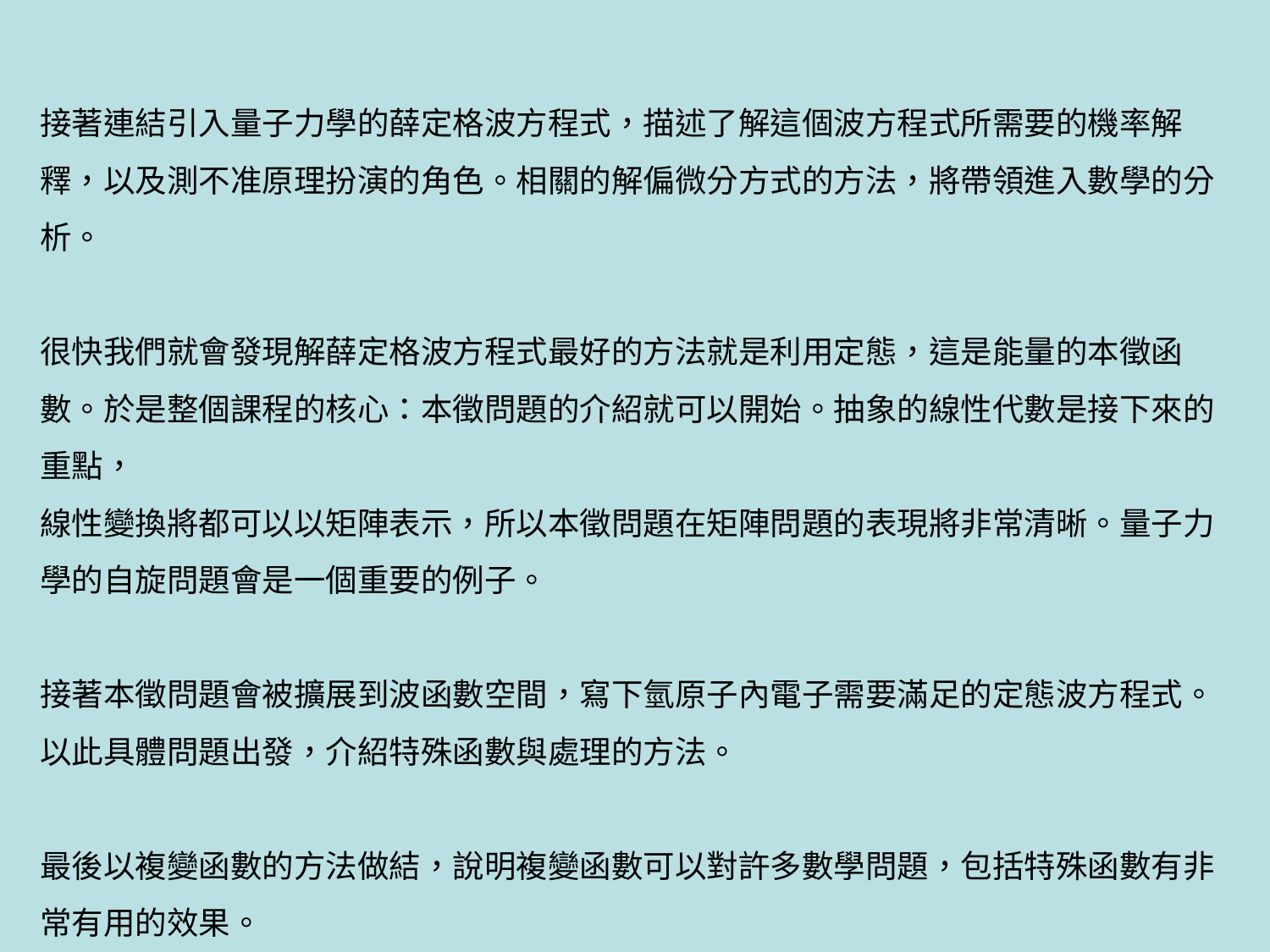

接著連結引入量子力學的薛定格波方程式，描述了解這個波方程式所需要的機率解釋，以及測不准原理扮演的角色。相關的解偏微分方式的方法，將帶領進入數學的分析。

很快我們就會發現解薛定格波方程式最好的方法就是利用定態，這是能量的本徵函數。於是整個課程的核心：本徵問題的介紹就可以開始。抽象的線性代數是接下來的重點，
線性變換將都可以以矩陣表示，所以本徵問題在矩陣問題的表現將非常清晰。量子力學的自旋問題會是一個重要的例子。

接著本徵問題會被擴展到波函數空間，寫下氫原子內電子需要滿足的定態波方程式。以此具體問題出發，介紹特殊函數與處理的方法。

最後以複變函數的方法做結，說明複變函數可以對許多數學問題，包括特殊函數有非常有用的效果。